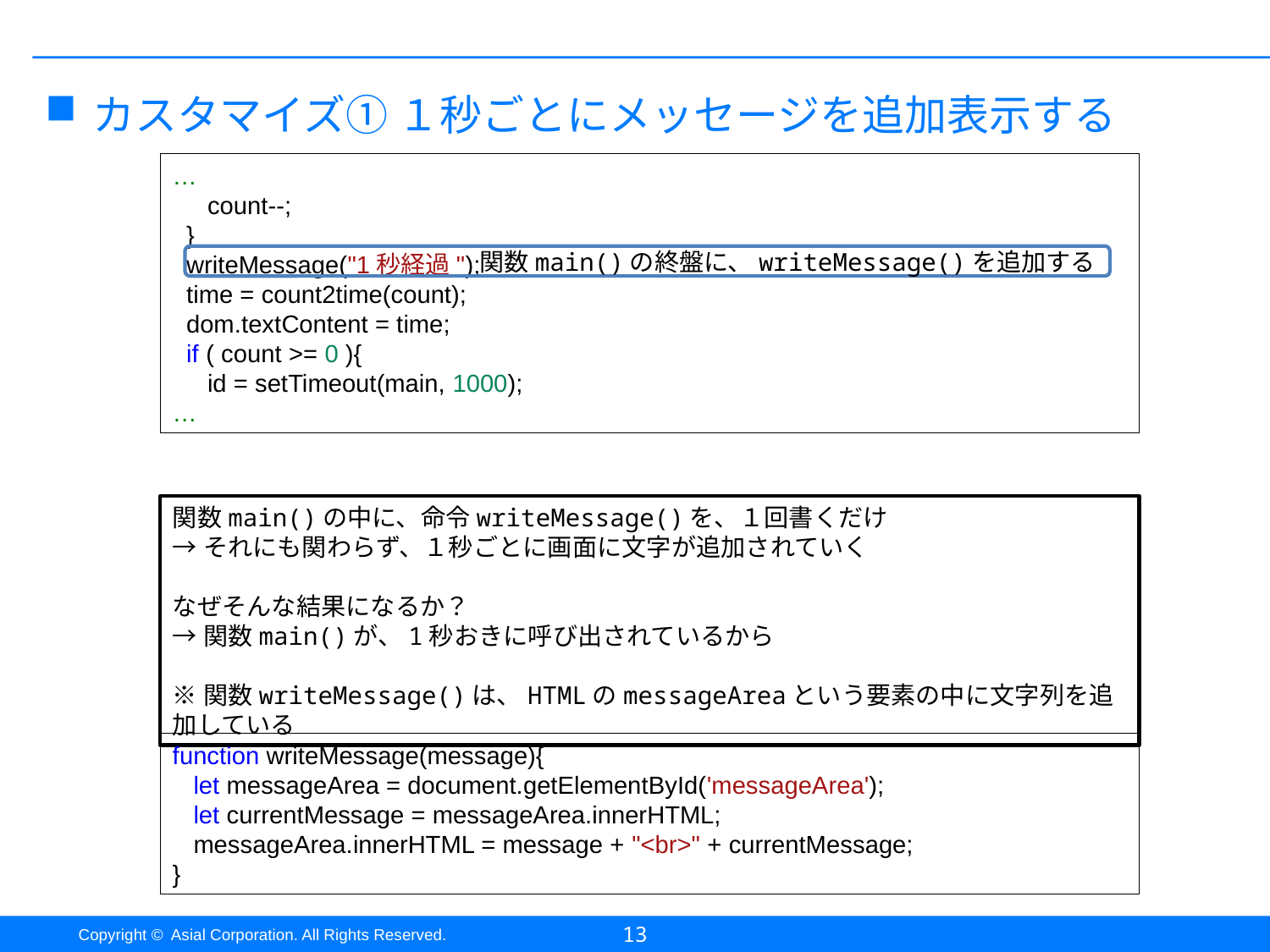

#

カスタマイズ① １秒ごとにメッセージを追加表示する
…
     count--;
  }
  writeMessage("1秒経過");
  time = count2time(count);
  dom.textContent = time;
  if ( count >= 0 ){
     id = setTimeout(main, 1000);
…
関数main()の終盤に、writeMessage()を追加する
関数main()の中に、命令writeMessage()を、１回書くだけ
→それにも関わらず、１秒ごとに画面に文字が追加されていく

なぜそんな結果になるか？
→関数main()が、1秒おきに呼び出されているから

※関数writeMessage()は、HTMLのmessageAreaという要素の中に文字列を追加している
function writeMessage(message){
   let messageArea = document.getElementById('messageArea');
   let currentMessage = messageArea.innerHTML;
   messageArea.innerHTML = message + "<br>" + currentMessage;
}
13